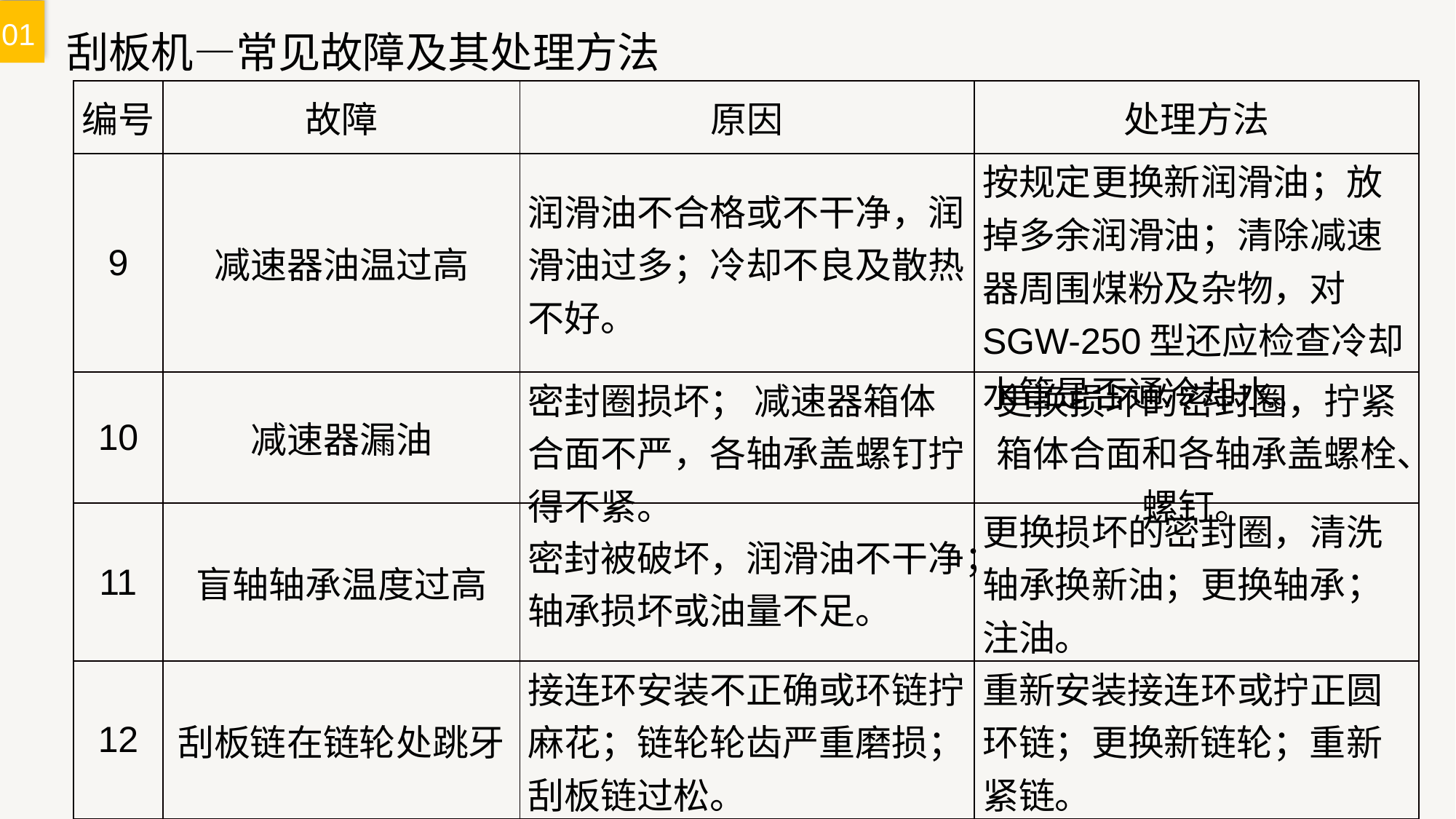

刮板机—常见故障及其处理方法
01
| 编号 | 故障 | 原因 | 处理方法 |
| --- | --- | --- | --- |
| 9 | 减速器油温过高 | 润滑油不合格或不干净，润滑油过多；冷却不良及散热不好。 | 按规定更换新润滑油；放掉多余润滑油；清除减速器周围煤粉及杂物，对SGW-250型还应检查冷却水管是否通冷却水。 |
| 10 | 减速器漏油 | 密封圈损坏； 减速器箱体合面不严，各轴承盖螺钉拧得不紧。 | 更换损坏的密封圈，拧紧箱体合面和各轴承盖螺栓、螺钉。 |
| 11 | 盲轴轴承温度过高 | 密封被破坏，润滑油不干净；轴承损坏或油量不足。 | 更换损坏的密封圈，清洗轴承换新油；更换轴承；注油。 |
| 12 | 刮板链在链轮处跳牙 | 接连环安装不正确或环链拧麻花；链轮轮齿严重磨损；刮板链过松。 | 重新安装接连环或拧正圆环链；更换新链轮；重新紧链。 |